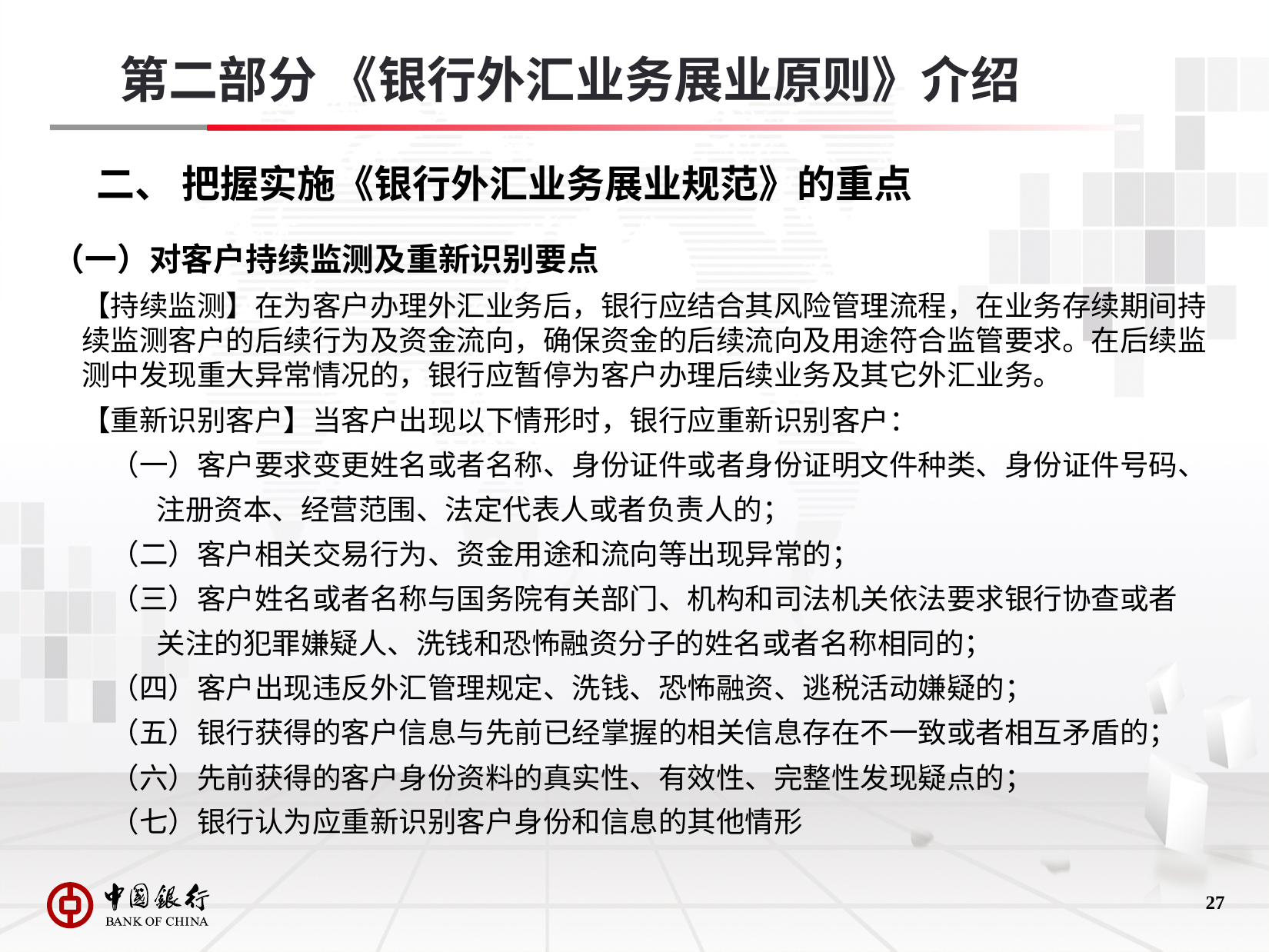

第二部分 《银行外汇业务展业原则》介绍
# 二、 把握实施《银行外汇业务展业规范》的重点
（一）对客户持续监测及重新识别要点
【持续监测】在为客户办理外汇业务后，银行应结合其风险管理流程，在业务存续期间持续监测客户的后续行为及资金流向，确保资金的后续流向及用途符合监管要求。在后续监测中发现重大异常情况的，银行应暂停为客户办理后续业务及其它外汇业务。
【重新识别客户】当客户出现以下情形时，银行应重新识别客户：
（一）客户要求变更姓名或者名称、身份证件或者身份证明文件种类、身份证件号码、
      注册资本、经营范围、法定代表人或者负责人的；
（二）客户相关交易行为、资金用途和流向等出现异常的；
（三）客户姓名或者名称与国务院有关部门、机构和司法机关依法要求银行协查或者
      关注的犯罪嫌疑人、洗钱和恐怖融资分子的姓名或者名称相同的；
（四）客户出现违反外汇管理规定、洗钱、恐怖融资、逃税活动嫌疑的；
（五）银行获得的客户信息与先前已经掌握的相关信息存在不一致或者相互矛盾的；
（六）先前获得的客户身份资料的真实性、有效性、完整性发现疑点的；
（七）银行认为应重新识别客户身份和信息的其他情形
27